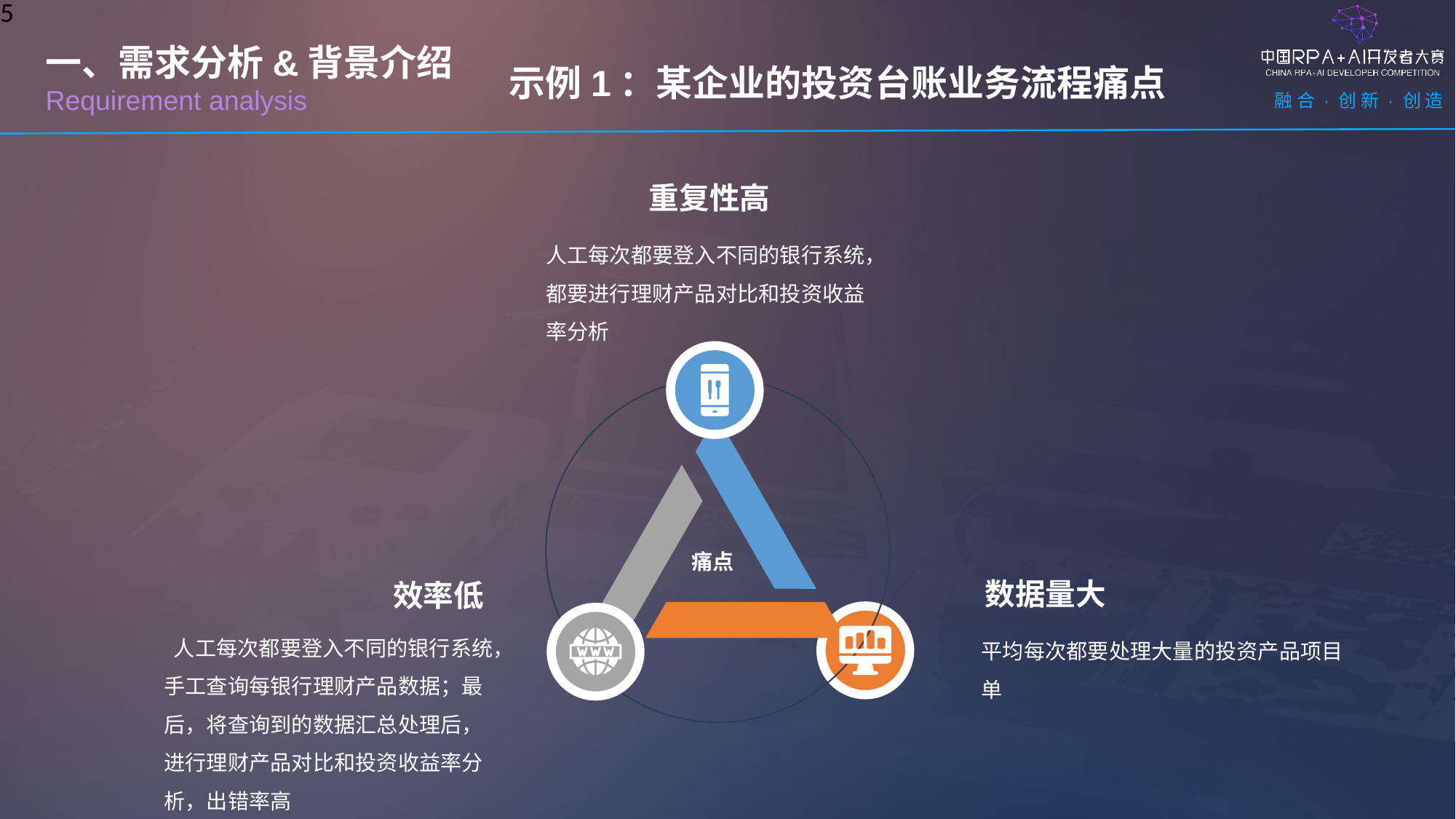

5
示例1：某企业的投资台账业务流程痛点
一、需求分析&背景介绍
Requirement analysis
重复性高
人工每次都要登入不同的银行系统，都要进行理财产品对比和投资收益率分析

痛点

数据量大
效率低
 人工每次都要登入不同的银行系统，手工查询每银行理财产品数据；最后，将查询到的数据汇总处理后，进行理财产品对比和投资收益率分析，出错率高
平均每次都要处理大量的投资产品项目单